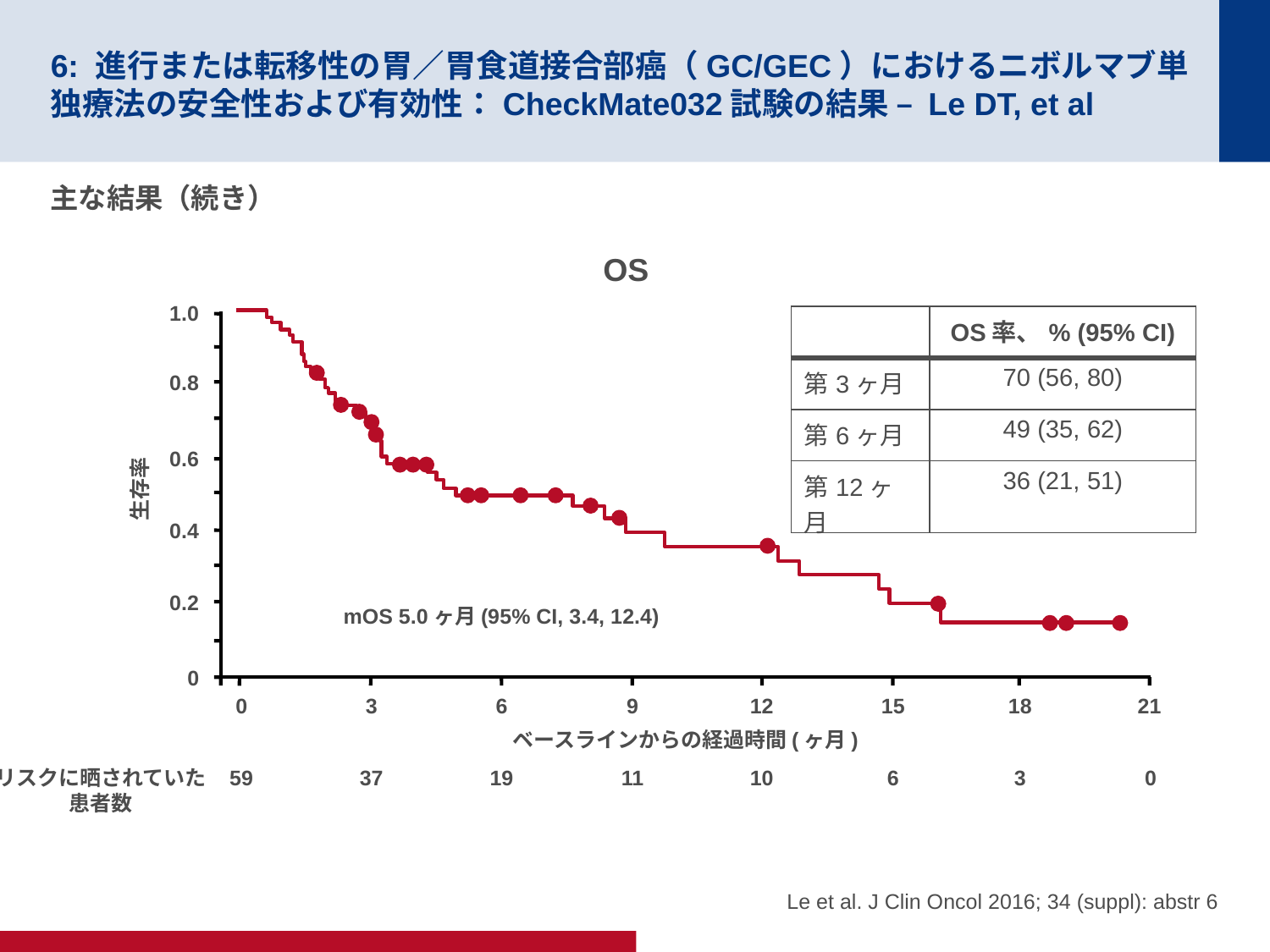

# 6: 進行または転移性の胃／胃食道接合部癌（GC/GEC）におけるニボルマブ単独療法の安全性および有効性：CheckMate032試験の結果 – Le DT, et al
主な結果（続き）

OS
1.0
|  | OS率、% (95% CI) |
| --- | --- |
| 第3ヶ月 | 70 (56, 80) |
| 第6ヶ月 | 49 (35, 62) |
| 第12ヶ月 | 36 (21, 51) |

0.8

0.6

生存率

0.4

0.2
mOS 5.0ヶ月(95% CI, 3.4, 12.4)

0

0
3
6
9
12
15
18
21
ベースラインからの経過時間(ヶ月)
リスクに晒されていた
患者数
59
37
19
11
10
6
3
0
Le et al. J Clin Oncol 2016; 34 (suppl): abstr 6